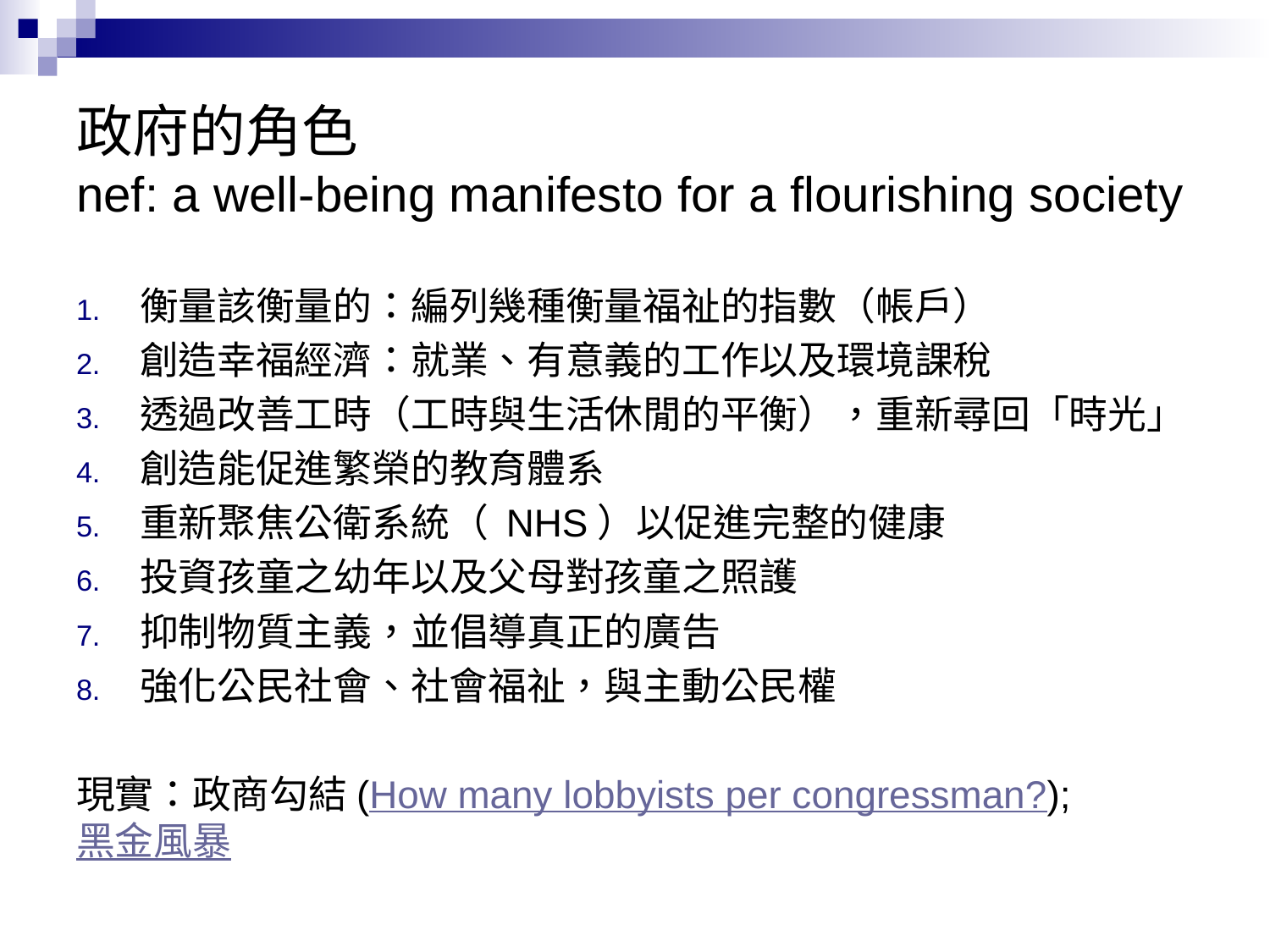

# 政府的角色 nef: a well-being manifesto for a flourishing society
衡量該衡量的：編列幾種衡量福祉的指數（帳戶）
創造幸福經濟：就業、有意義的工作以及環境課稅
透過改善工時（工時與生活休閒的平衡），重新尋回「時光」
創造能促進繁榮的教育體系
重新聚焦公衛系統（ NHS）以促進完整的健康
投資孩童之幼年以及父母對孩童之照護
抑制物質主義，並倡導真正的廣告
強化公民社會、社會福祉，與主動公民權

現實：政商勾結(How many lobbyists per congressman?); 黑金風暴